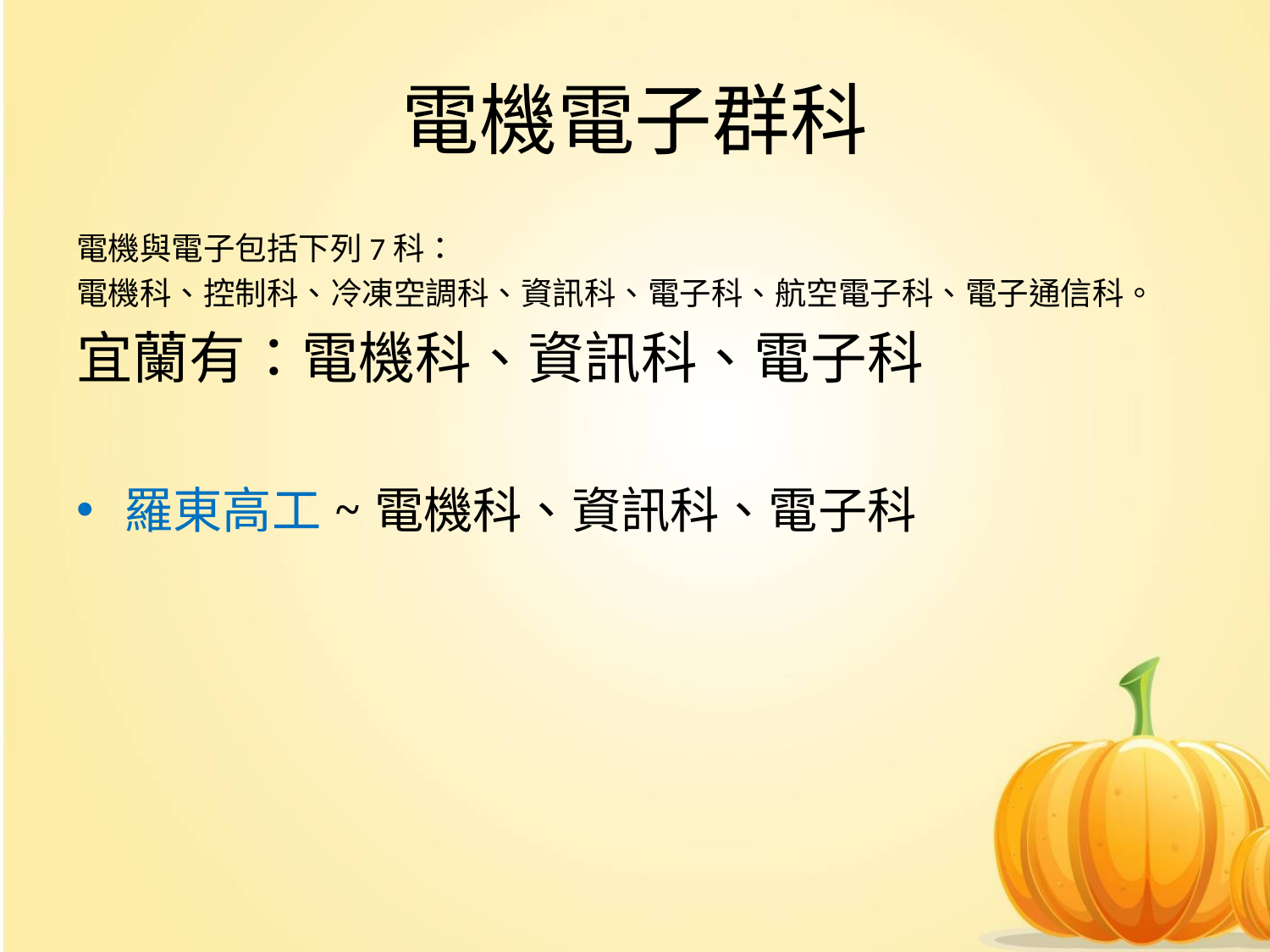

# 電機電子群科
電機與電子包括下列7科：
電機科、控制科、冷凍空調科、資訊科、電子科、航空電子科、電子通信科。
宜蘭有：電機科、資訊科、電子科

羅東高工~電機科、資訊科、電子科